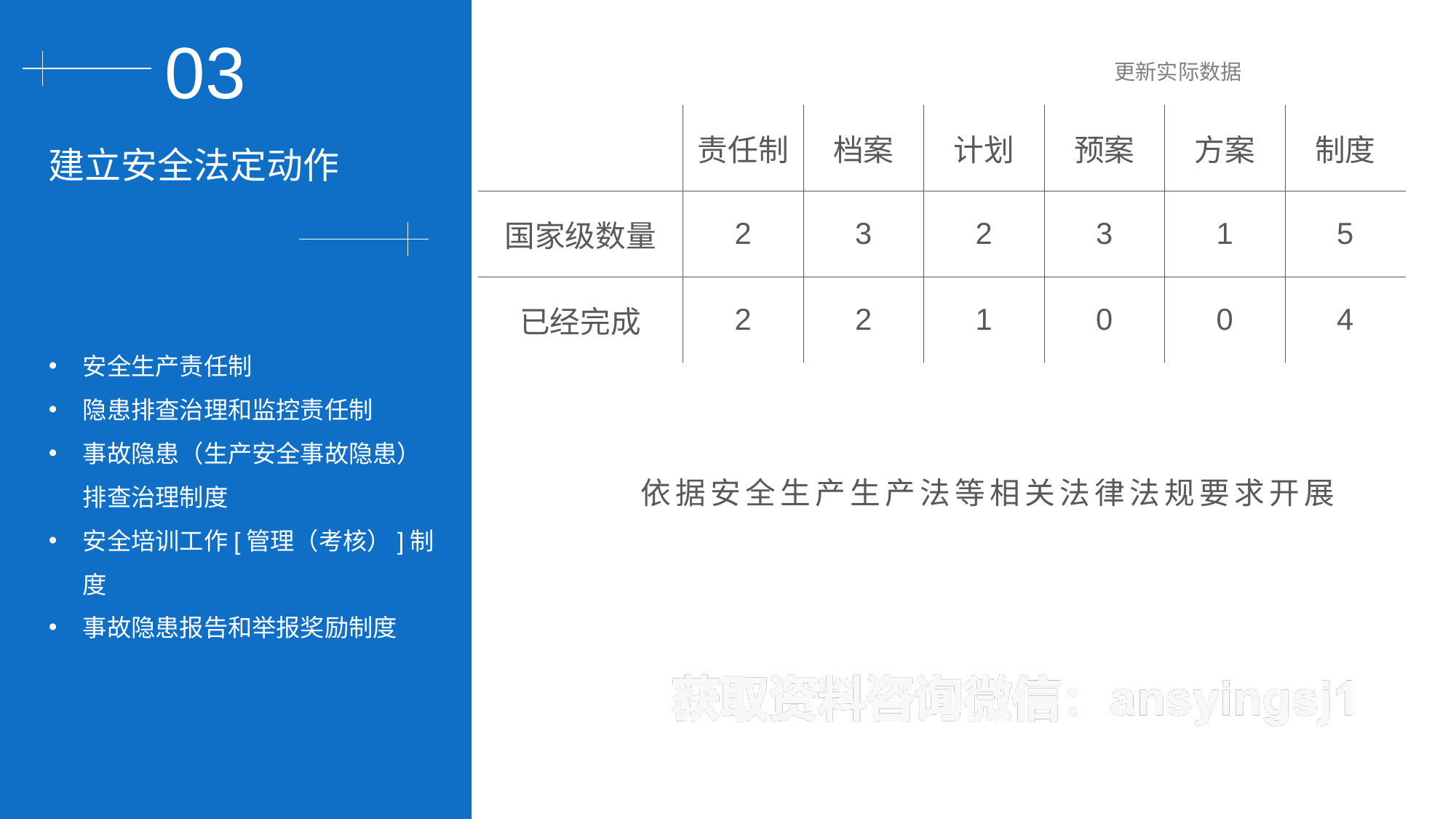

03
更新实际数据
|  | 责任制 | 档案 | 计划 | 预案 | 方案 | 制度 |
| --- | --- | --- | --- | --- | --- | --- |
| 国家级数量 | 2 | 3 | 2 | 3 | 1 | 5 |
| 已经完成 | 2 | 2 | 1 | 0 | 0 | 4 |
建立安全法定动作
安全生产责任制
隐患排查治理和监控责任制
事故隐患（生产安全事故隐患）排查治理制度
安全培训工作[管理（考核）]制度
事故隐患报告和举报奖励制度

依据安全生产生产法等相关法律法规要求开展